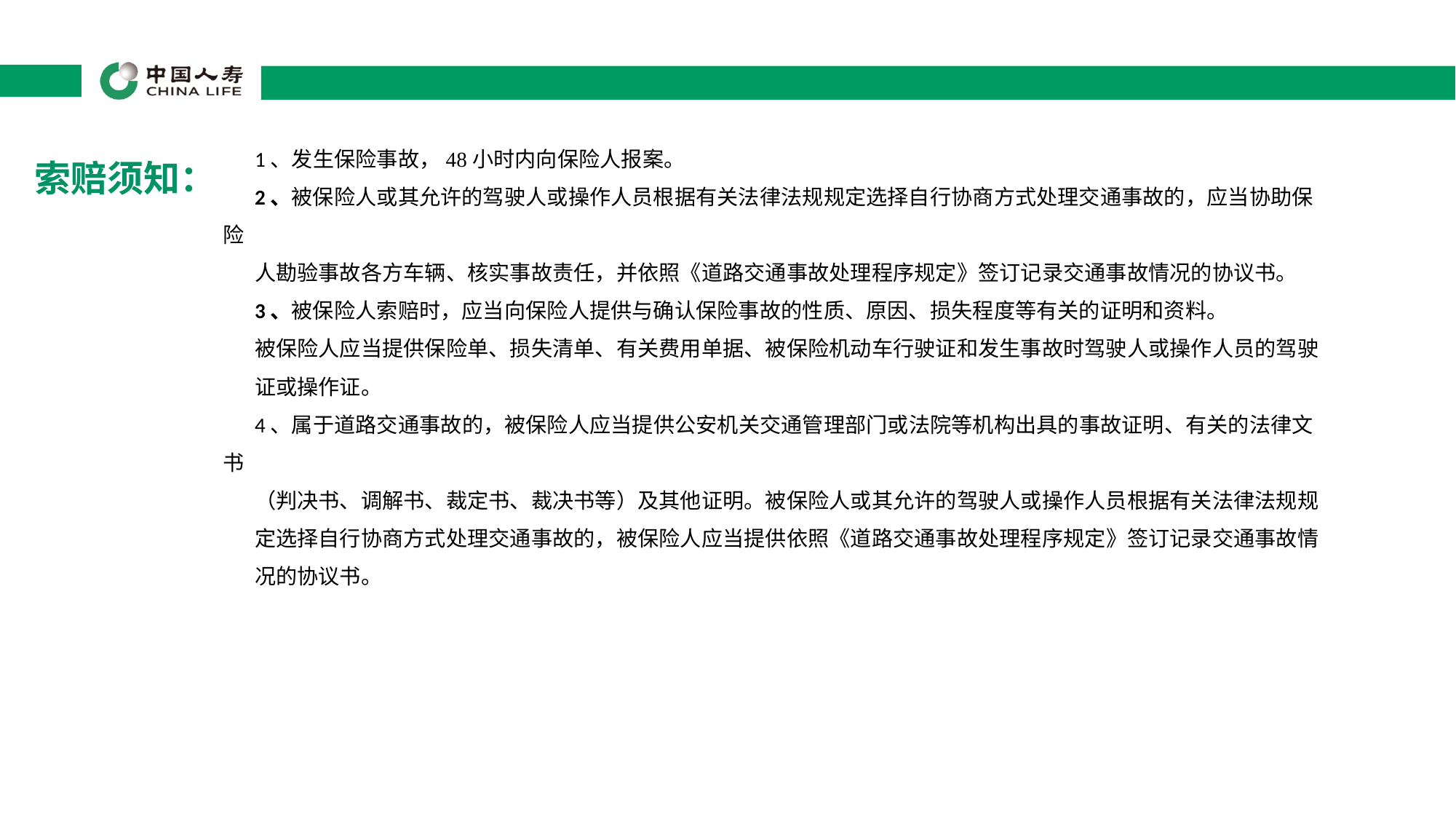

# 索赔须知：
1、发生保险事故，48小时内向保险人报案。
2、被保险人或其允许的驾驶人或操作人员根据有关法律法规规定选择自行协商方式处理交通事故的，应当协助保险
人勘验事故各方车辆、核实事故责任，并依照《道路交通事故处理程序规定》签订记录交通事故情况的协议书。
3、被保险人索赔时，应当向保险人提供与确认保险事故的性质、原因、损失程度等有关的证明和资料。
被保险人应当提供保险单、损失清单、有关费用单据、被保险机动车行驶证和发生事故时驾驶人或操作人员的驾驶
证或操作证。
4、属于道路交通事故的，被保险人应当提供公安机关交通管理部门或法院等机构出具的事故证明、有关的法律文书
（判决书、调解书、裁定书、裁决书等）及其他证明。被保险人或其允许的驾驶人或操作人员根据有关法律法规规
定选择自行协商方式处理交通事故的，被保险人应当提供依照《道路交通事故处理程序规定》签订记录交通事故情
况的协议书。